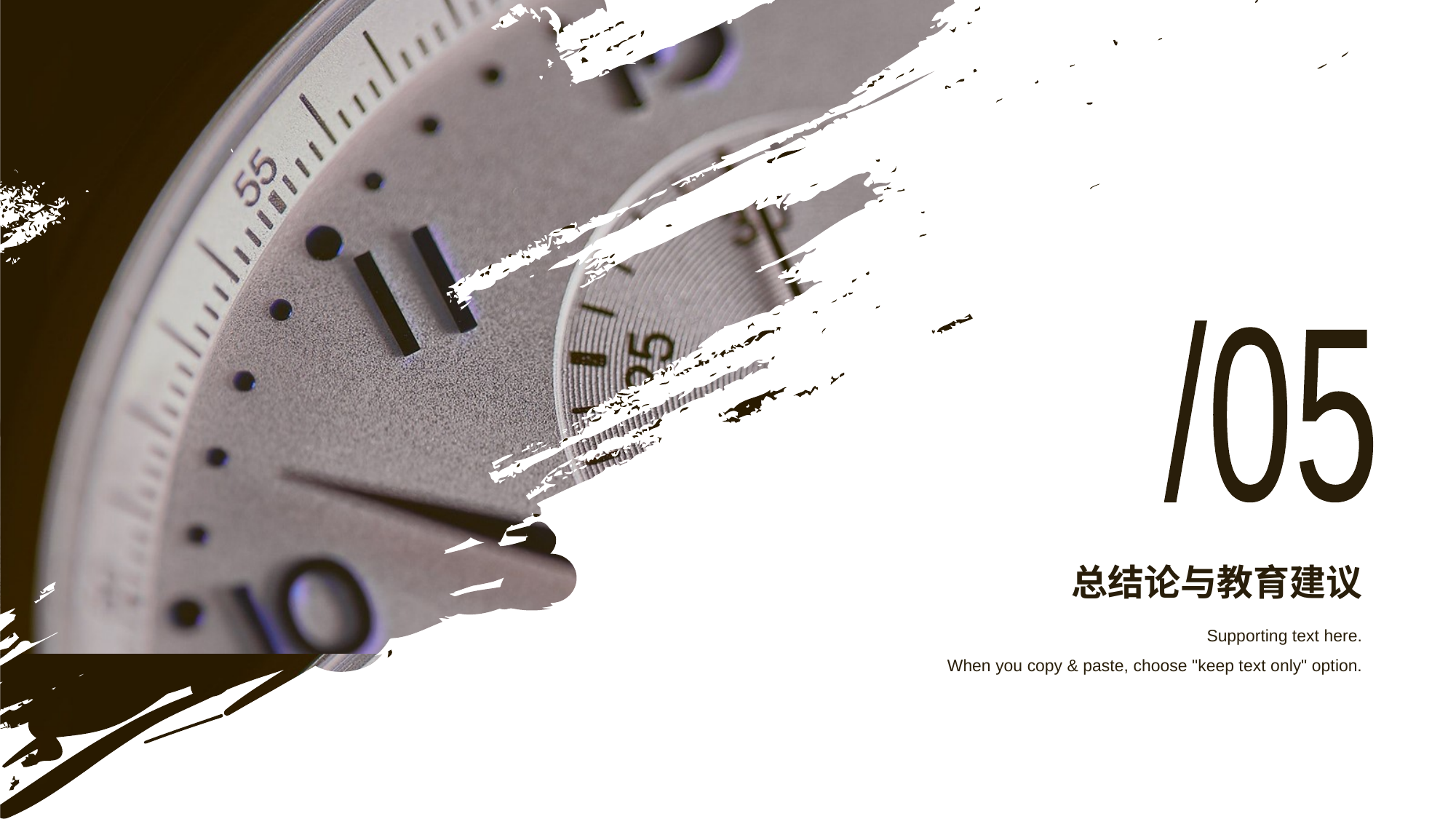

/05
# 总结论与教育建议
Supporting text here.
When you copy & paste, choose "keep text only" option.